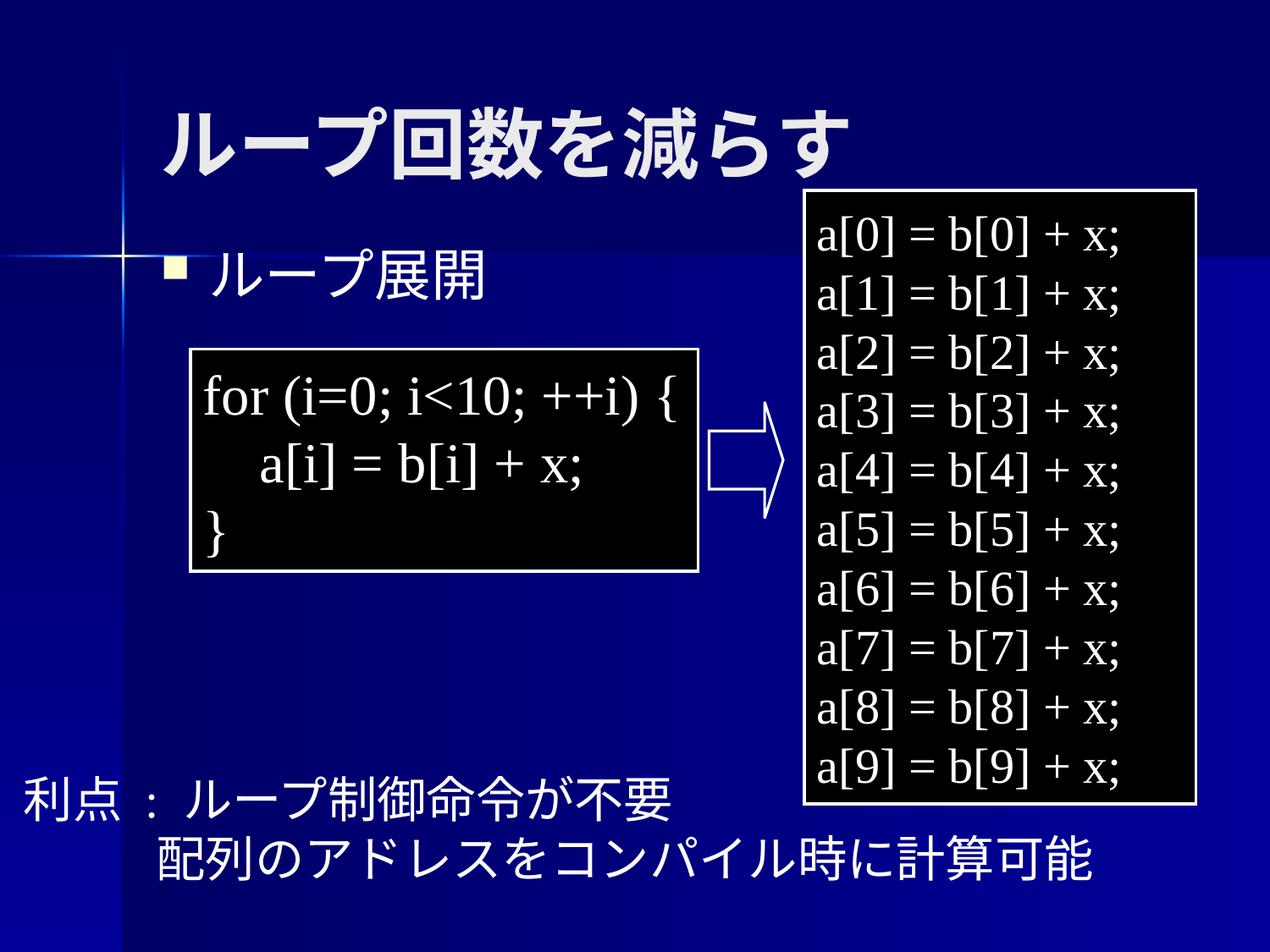

ループ回数を減らす
a[0] = b[0] + x;
a[1] = b[1] + x;
a[2] = b[2] + x;
a[3] = b[3] + x;
a[4] = b[4] + x;
a[5] = b[5] + x;
a[6] = b[6] + x;
a[7] = b[7] + x;
a[8] = b[8] + x;
a[9] = b[9] + x;

ループ展開
for (i=0; i<10; ++i) {
    a[i] = b[i] + x;
}
利点 : ループ制御命令が不要
           配列のアドレスをコンパイル時に計算可能